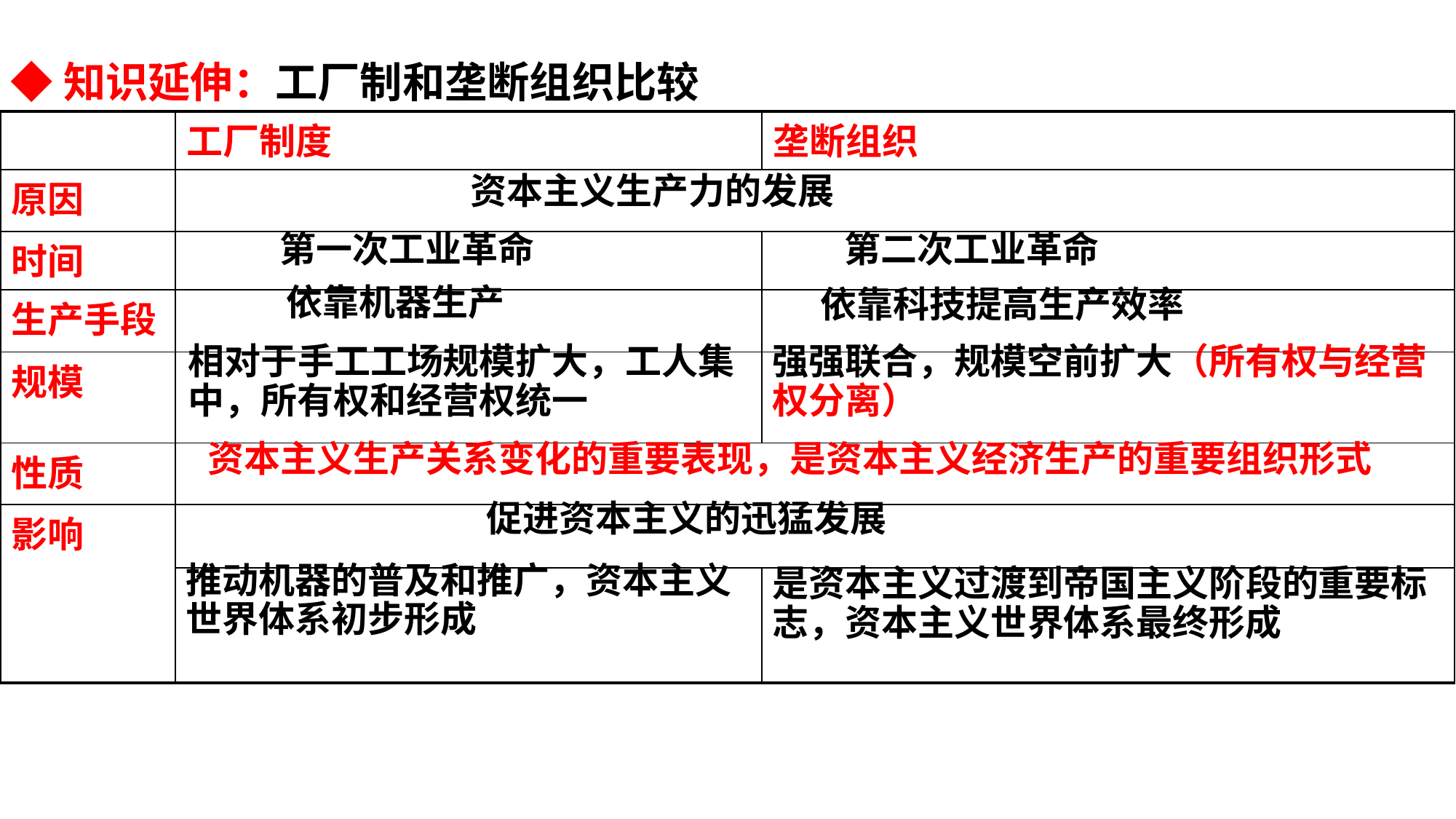

◆知识延伸：工厂制和垄断组织比较
|  | 工厂制度 | 垄断组织 |
| --- | --- | --- |
| 原因 |  |  |
| 时间 |  |  |
| 生产手段 |  |  |
| 规模 |  |  |
| 性质 |  |  |
| 影响 |  |  |
|  |  |  |
资本主义生产力的发展
第一次工业革命
第二次工业革命
依靠机器生产
依靠科技提高生产效率
相对于手工工场规模扩大，工人集中，所有权和经营权统一
强强联合，规模空前扩大（所有权与经营权分离）
资本主义生产关系变化的重要表现，是资本主义经济生产的重要组织形式
促进资本主义的迅猛发展
推动机器的普及和推广，资本主义世界体系初步形成
是资本主义过渡到帝国主义阶段的重要标志，资本主义世界体系最终形成